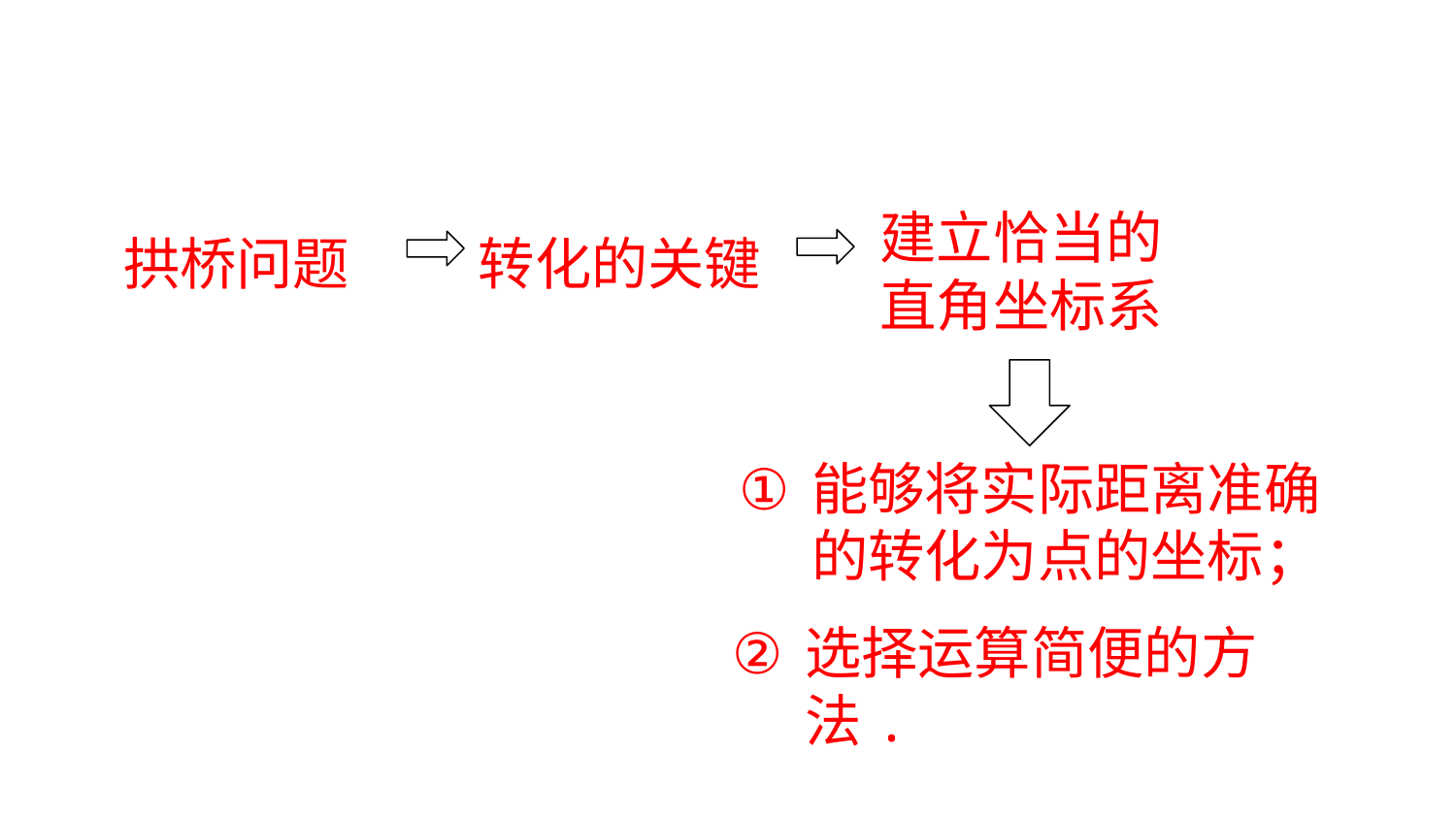

建立恰当的直角坐标系
拱桥问题
转化的关键

能够将实际距离准确的转化为点的坐标；
选择运算简便的方法.